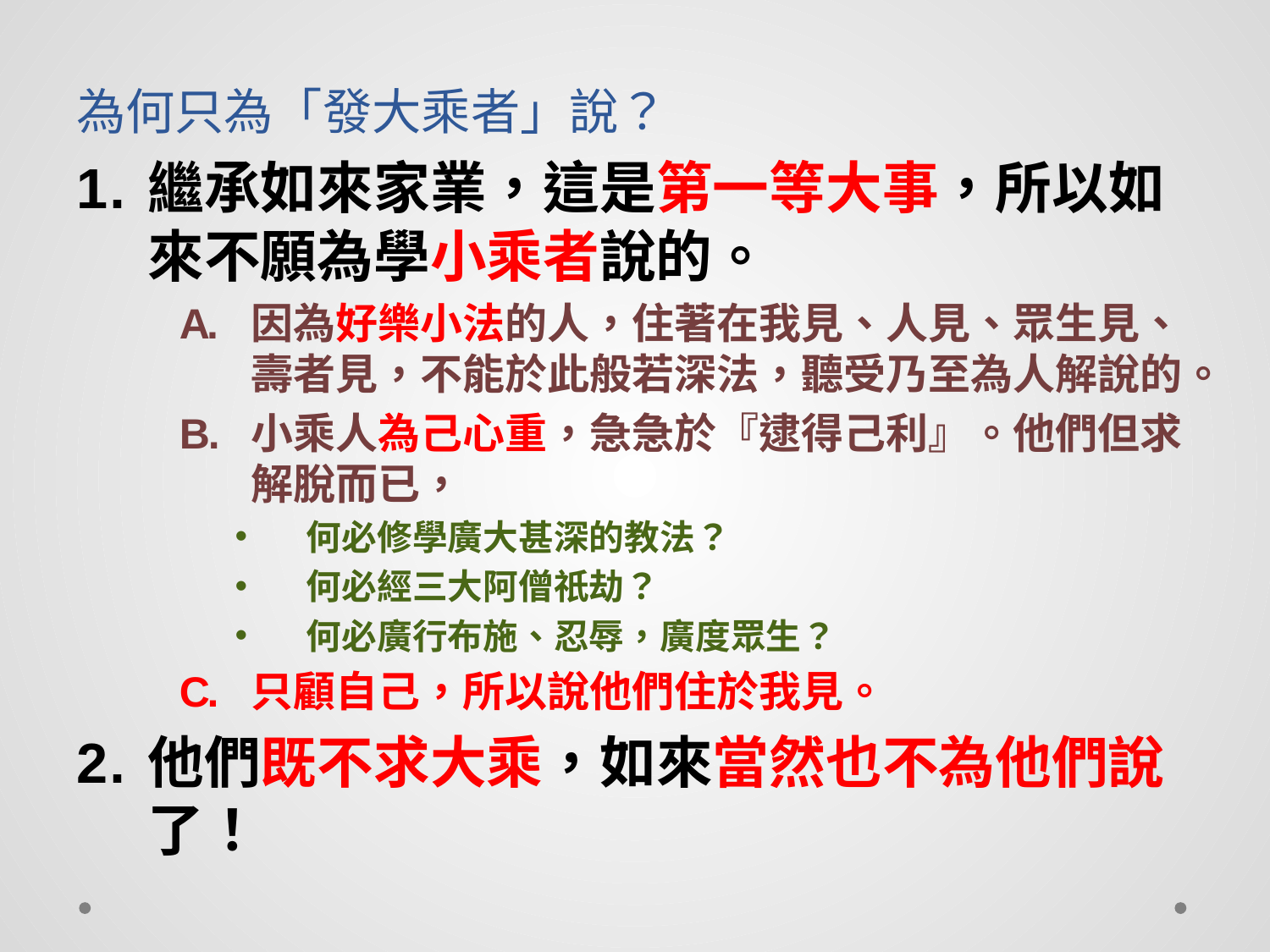

# 為何只為「發大乘者」說？
繼承如來家業，這是第一等大事，所以如來不願為學小乘者說的。
因為好樂小法的人，住著在我見、人見、眾生見、壽者見，不能於此般若深法，聽受乃至為人解說的。
小乘人為己心重，急急於『逮得己利』。他們但求解脫而已，
何必修學廣大甚深的教法？
何必經三大阿僧祇劫？
何必廣行布施、忍辱，廣度眾生？
只顧自己，所以說他們住於我見。
他們既不求大乘，如來當然也不為他們說了！